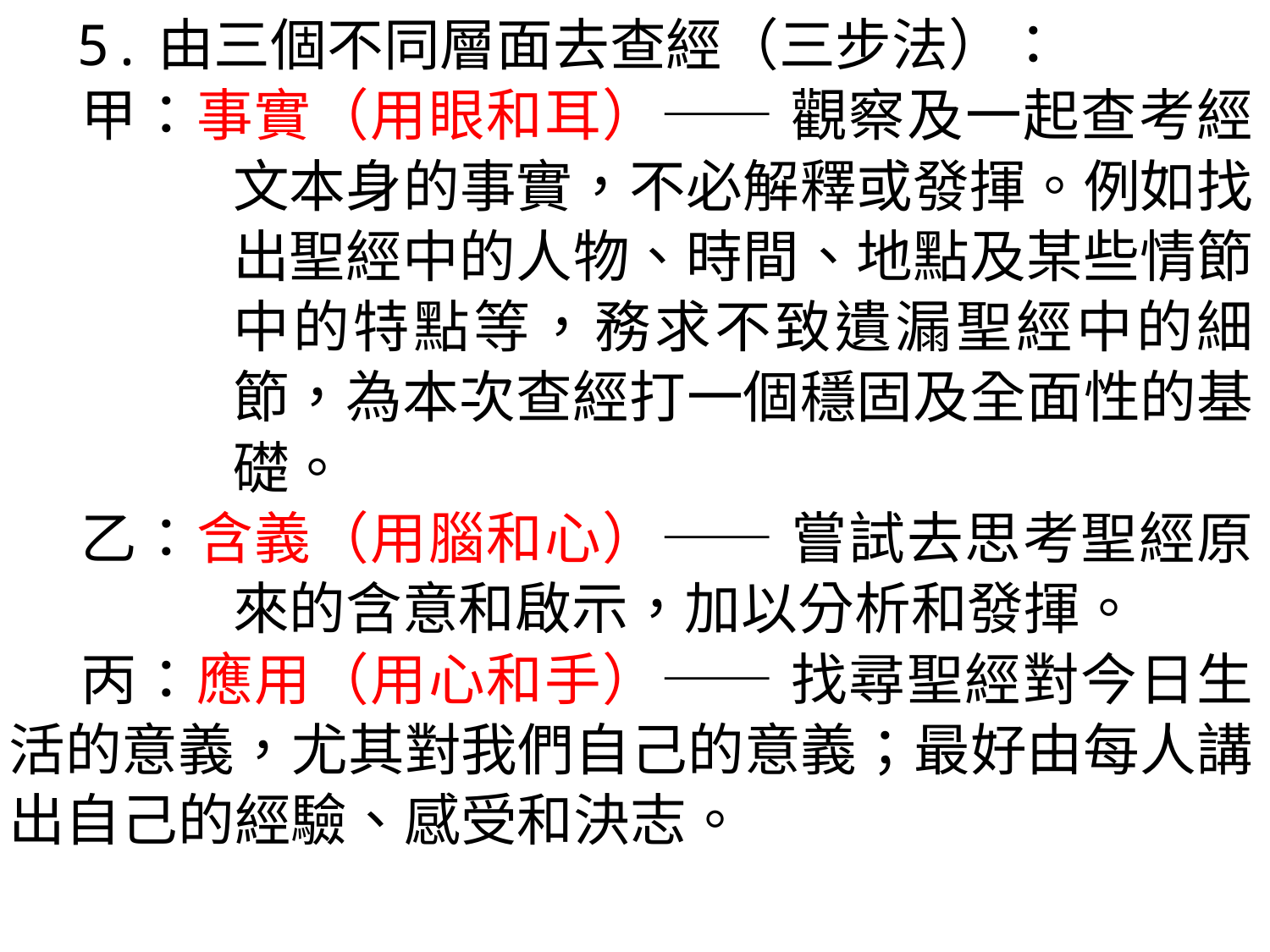

5.由三個不同層面去查經（三步法）：
    甲：事實（用眼和耳）―― 觀察及一起查考經文本身的事實，不必解釋或發揮。例如找出聖經中的人物、時間、地點及某些情節中的特點等，務求不致遺漏聖經中的細節，為本次查經打一個穩固及全面性的基礎。
    乙：含義（用腦和心）―― 嘗試去思考聖經原來的含意和啟示，加以分析和發揮。
    丙：應用（用心和手）―― 找尋聖經對今日生活的意義，尤其對我們自己的意義；最好由每人講出自己的經驗、感受和決志。